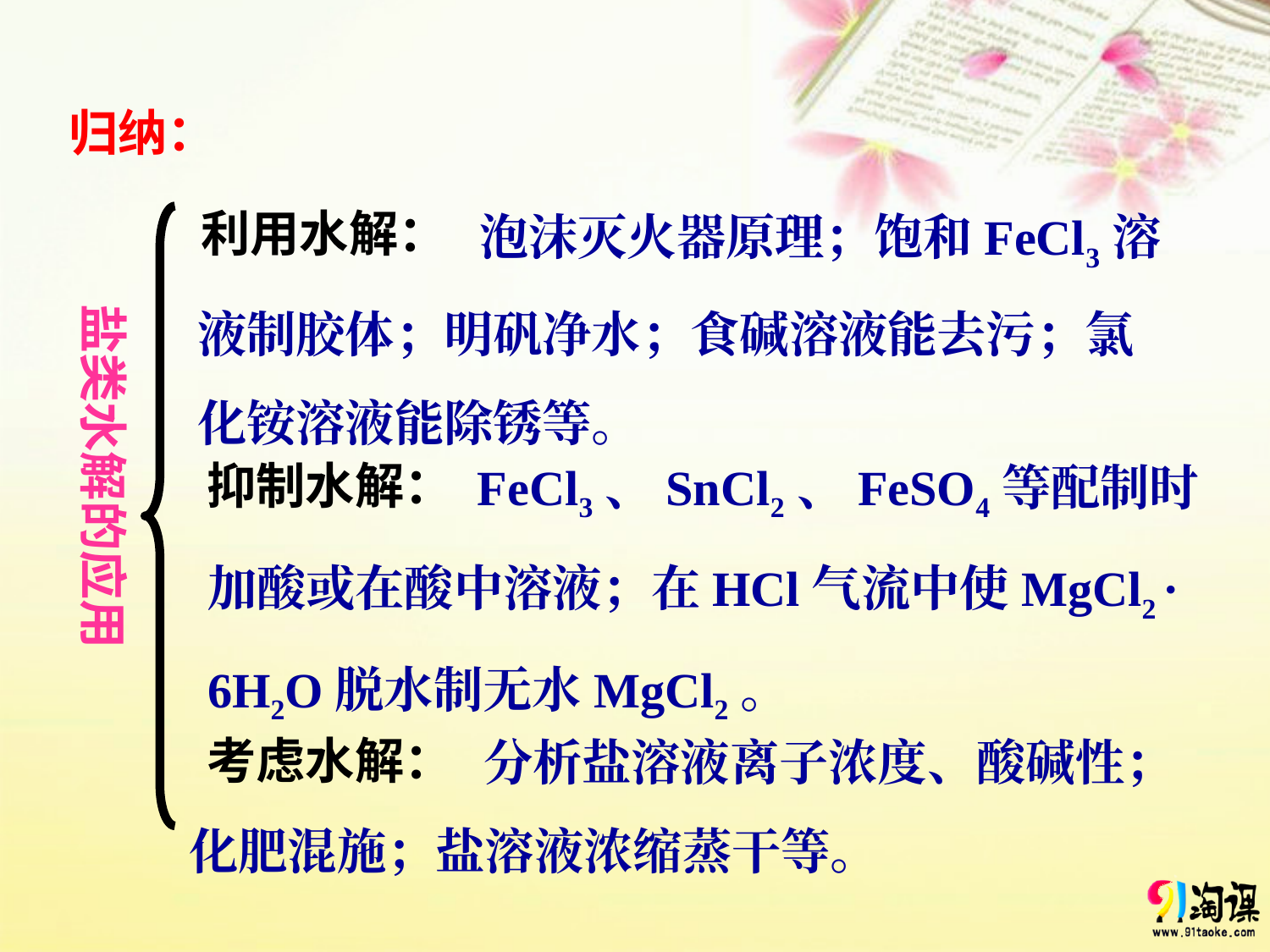

归纳：
                      泡沫灭火器原理；饱和FeCl3溶液制胶体；明矾净水；食碱溶液能去污；氯化铵溶液能除锈等。
利用水解：

盐类水解的应用
                      FeCl3、SnCl2、FeSO4等配制时
加酸或在酸中溶液；在HCl气流中使MgCl2 · 6H2O脱水制无水MgCl2。
抑制水解：
考虑水解：
                       分析盐溶液离子浓度、酸碱性；
化肥混施；盐溶液浓缩蒸干等。